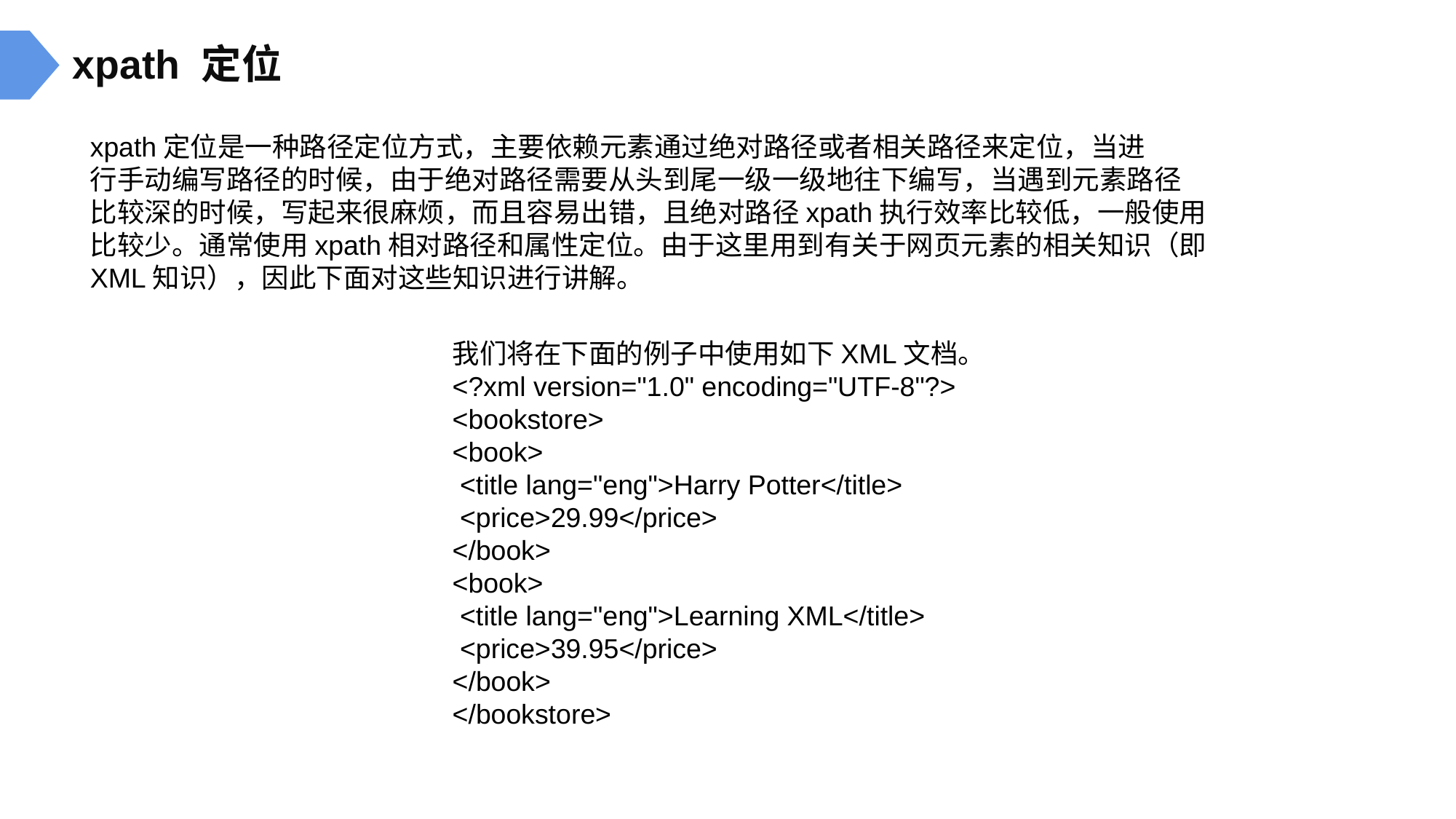

xpath 定位
xpath定位是一种路径定位方式，主要依赖元素通过绝对路径或者相关路径来定位，当进
行手动编写路径的时候，由于绝对路径需要从头到尾一级一级地往下编写，当遇到元素路径
比较深的时候，写起来很麻烦，而且容易出错，且绝对路径xpath执行效率比较低，一般使用
比较少。通常使用xpath相对路径和属性定位。由于这里用到有关于网页元素的相关知识（即
XML知识），因此下面对这些知识进行讲解。
我们将在下面的例子中使用如下XML文档。
<?xml version="1.0" encoding="UTF-8"?>
<bookstore>
<book>
 <title lang="eng">Harry Potter</title>
 <price>29.99</price>
</book>
<book>
 <title lang="eng">Learning XML</title>
 <price>39.95</price>
</book>
</bookstore>